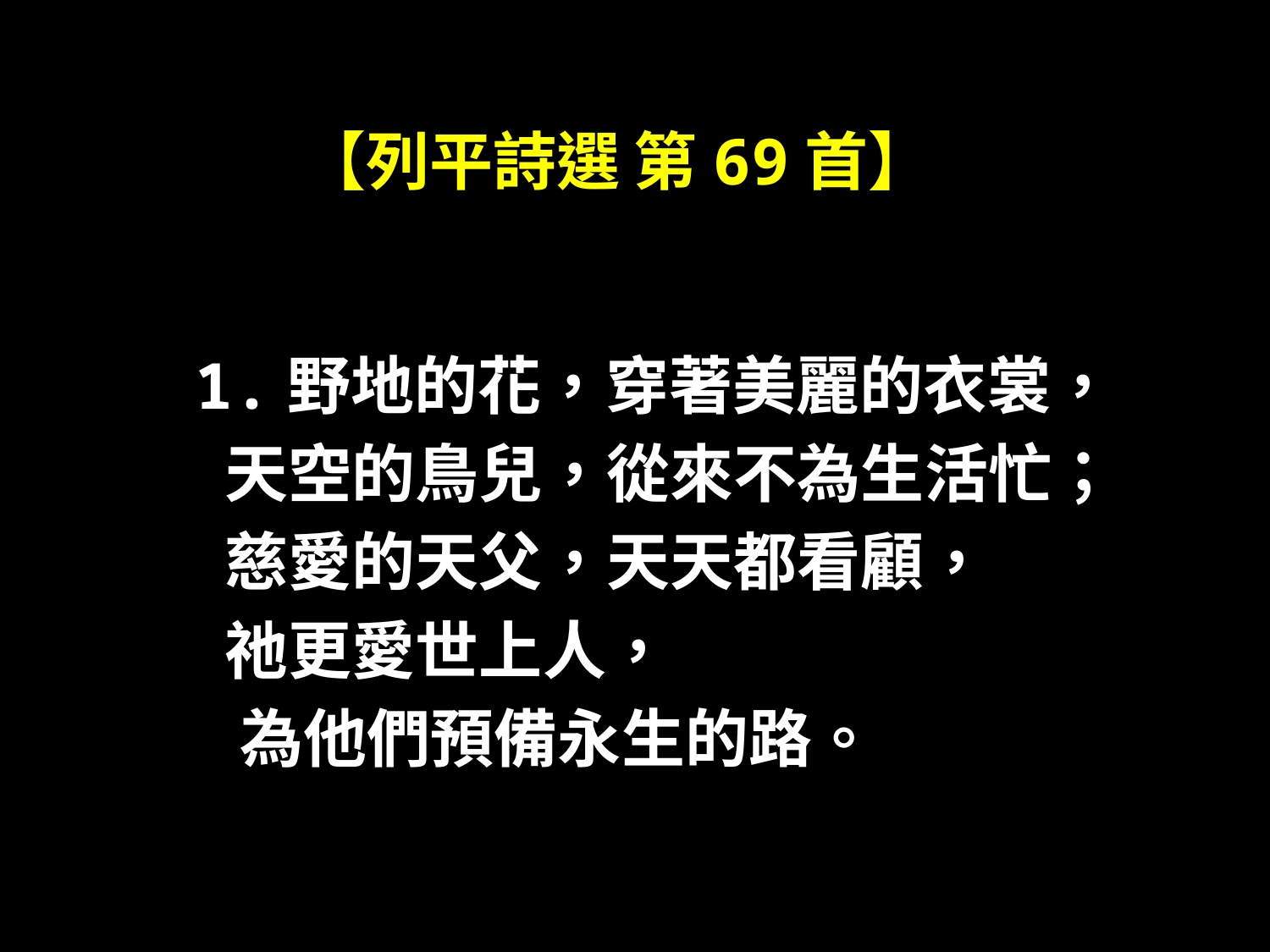

# 【列平詩選 第69首】
1.野地的花，穿著美麗的衣裳，
  天空的鳥兒，從來不為生活忙；
  慈愛的天父，天天都看顧，
  祂更愛世上人，
  為他們預備永生的路。